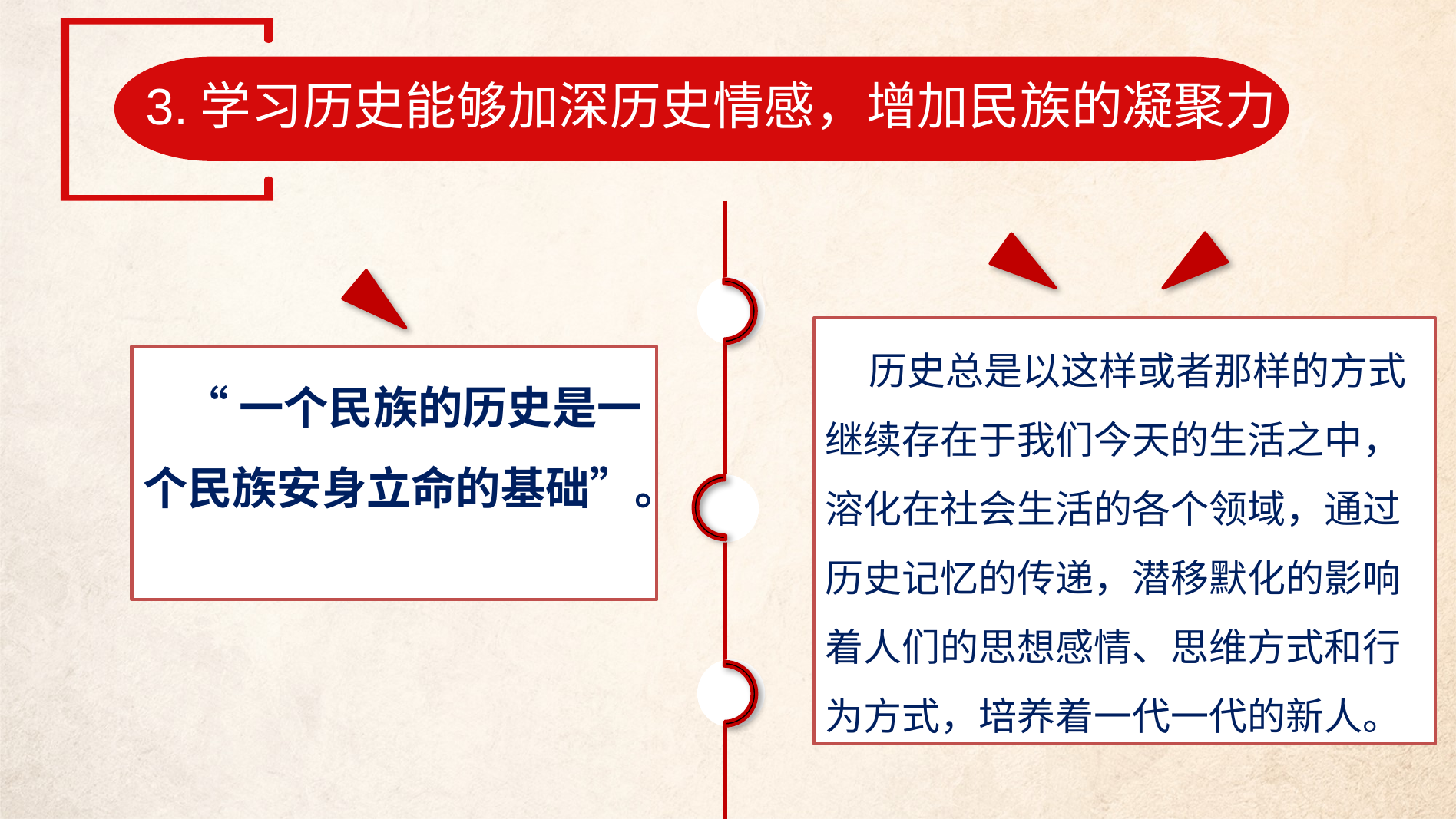

3.学习历史能够加深历史情感，增加民族的凝聚力

    历史总是以这样或者那样的方式继续存在于我们今天的生活之中，溶化在社会生活的各个领域，通过历史记忆的传递，潜移默化的影响着人们的思想感情、思维方式和行为方式，培养着一代一代的新人。
    “一个民族的历史是一个民族安身立命的基础”。